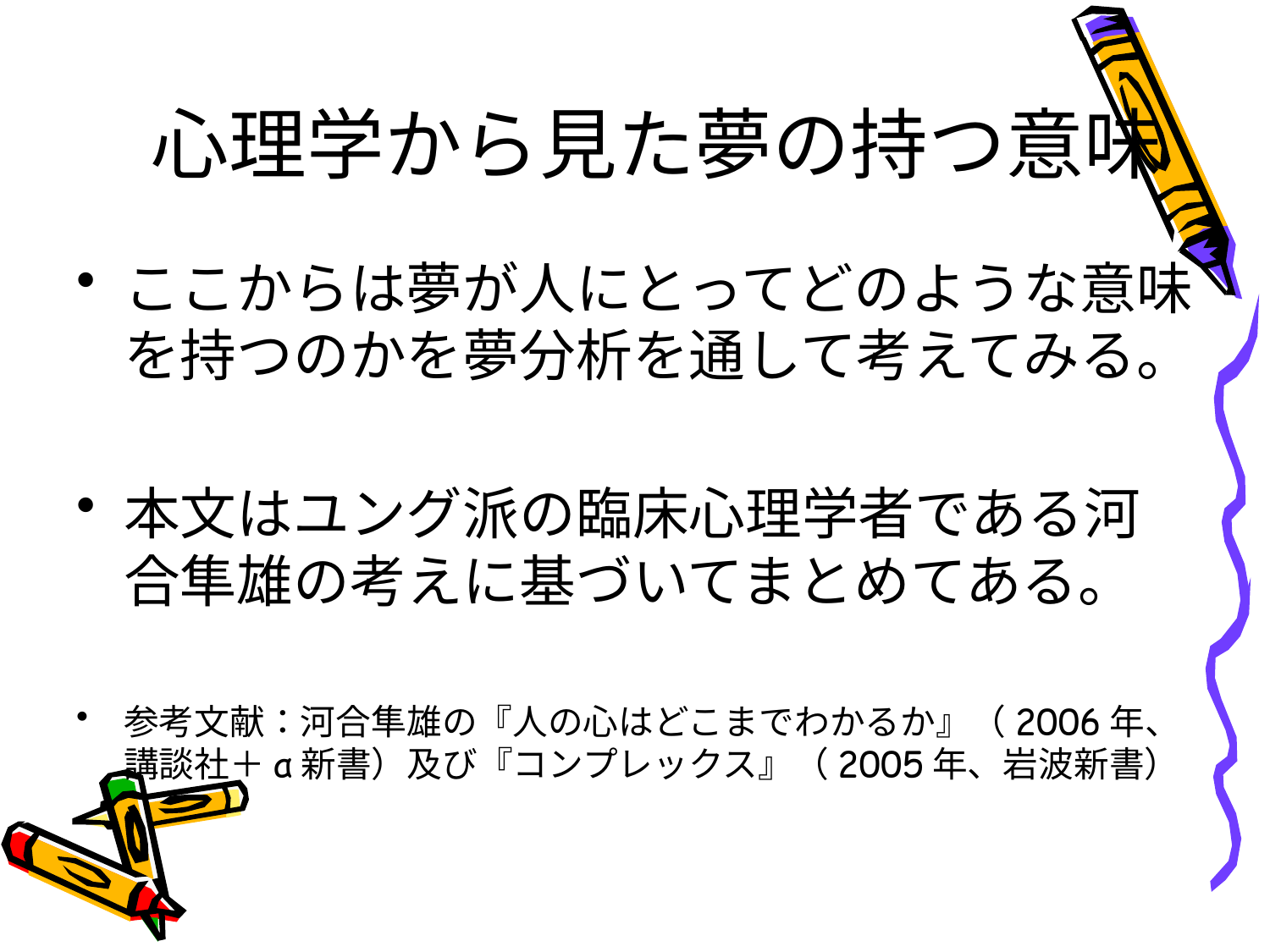

# 心理学から見た夢の持つ意味
ここからは夢が人にとってどのような意味を持つのかを夢分析を通して考えてみる。

本文はユング派の臨床心理学者である河合隼雄の考えに基づいてまとめてある。

参考文献：河合隼雄の『人の心はどこまでわかるか』（2006年、講談社＋α新書）及び『コンプレックス』（2005年、岩波新書）